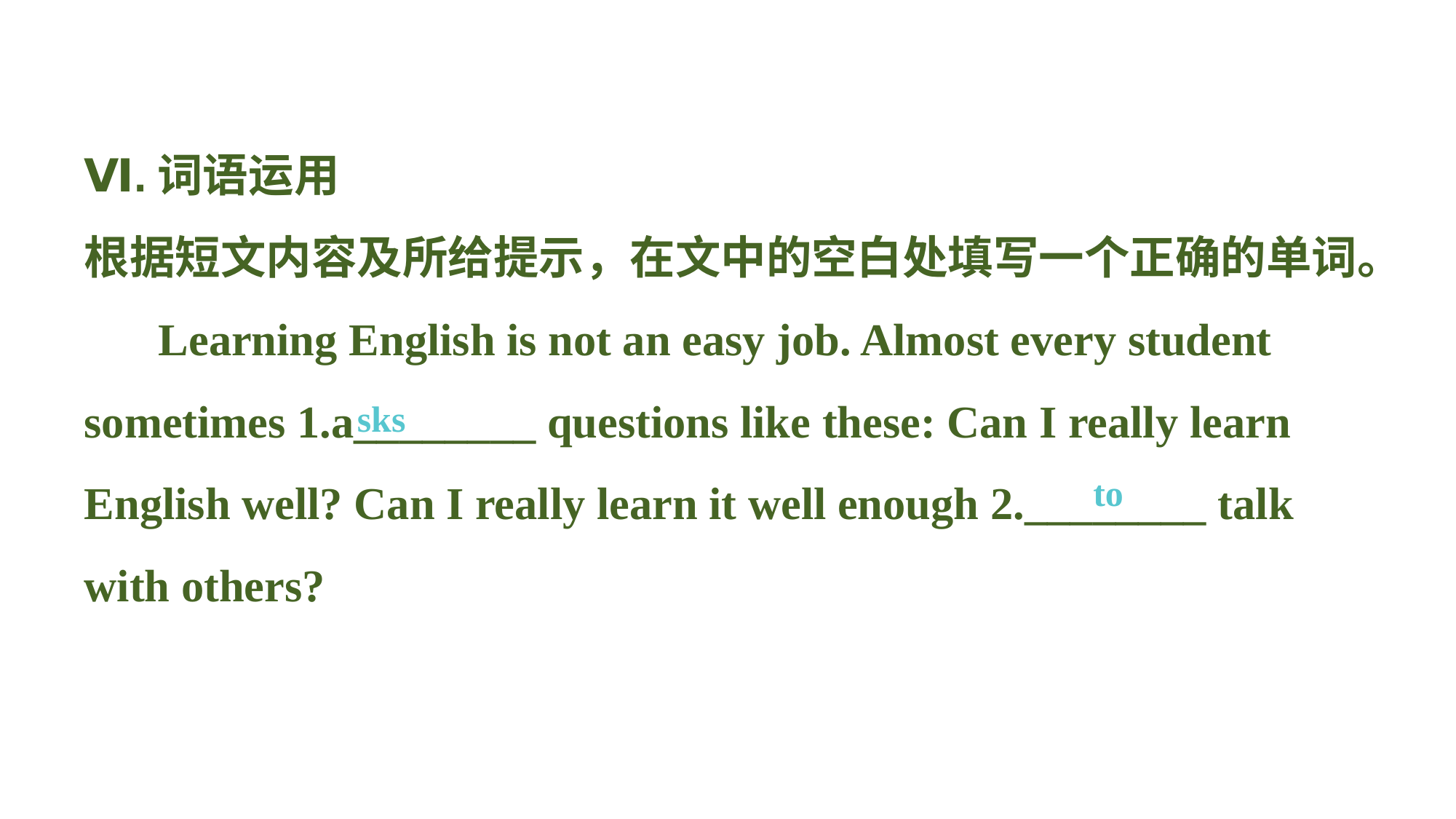

Ⅵ.词语运用
根据短文内容及所给提示，在文中的空白处填写一个正确的单词。
Learning English is not an easy job. Almost every student sometimes 1.a________ questions like these: Can I really learn English well? Can I really learn it well enough 2.________ talk with others?

sks
to